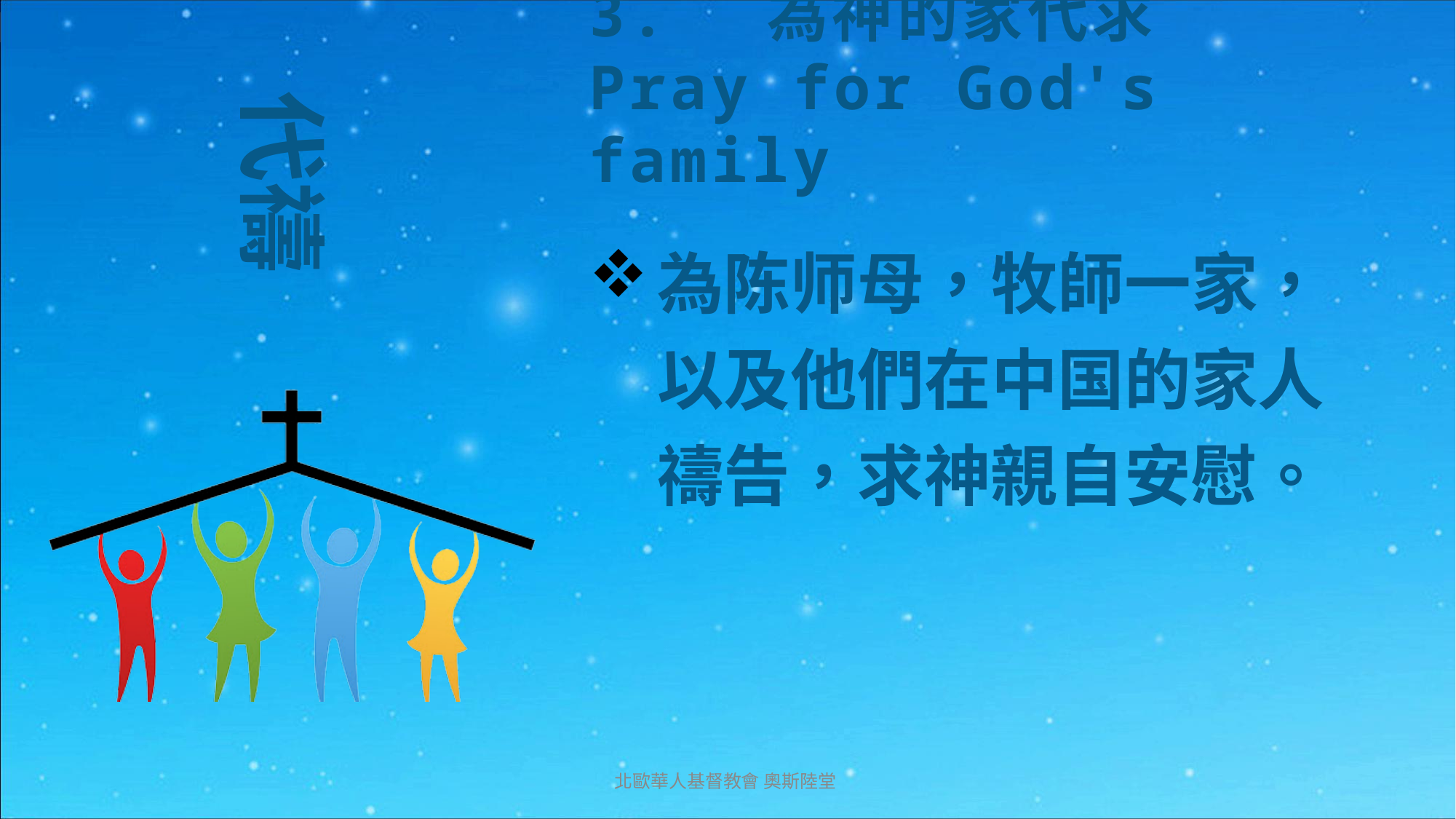

3.  為神的家代求
Pray for God's family
為陈师母，牧師一家，以及他們在中国的家人禱告，求神親自安慰。
北歐華人基督教會 奧斯陸堂